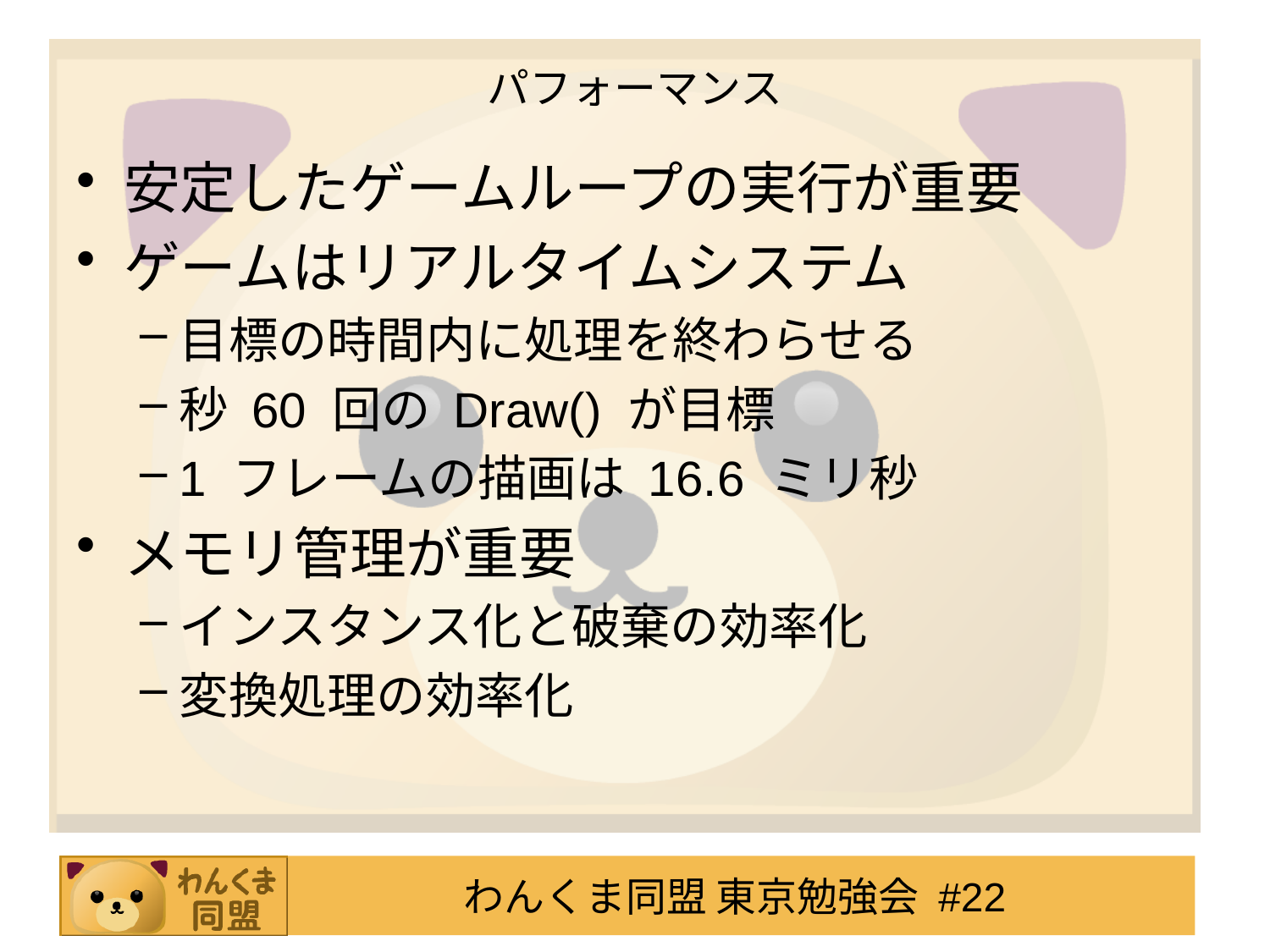

# パフォーマンス
安定したゲームループの実行が重要
ゲームはリアルタイムシステム
目標の時間内に処理を終わらせる
秒 60 回の Draw() が目標
1 フレームの描画は 16.6 ミリ秒
メモリ管理が重要
インスタンス化と破棄の効率化
変換処理の効率化